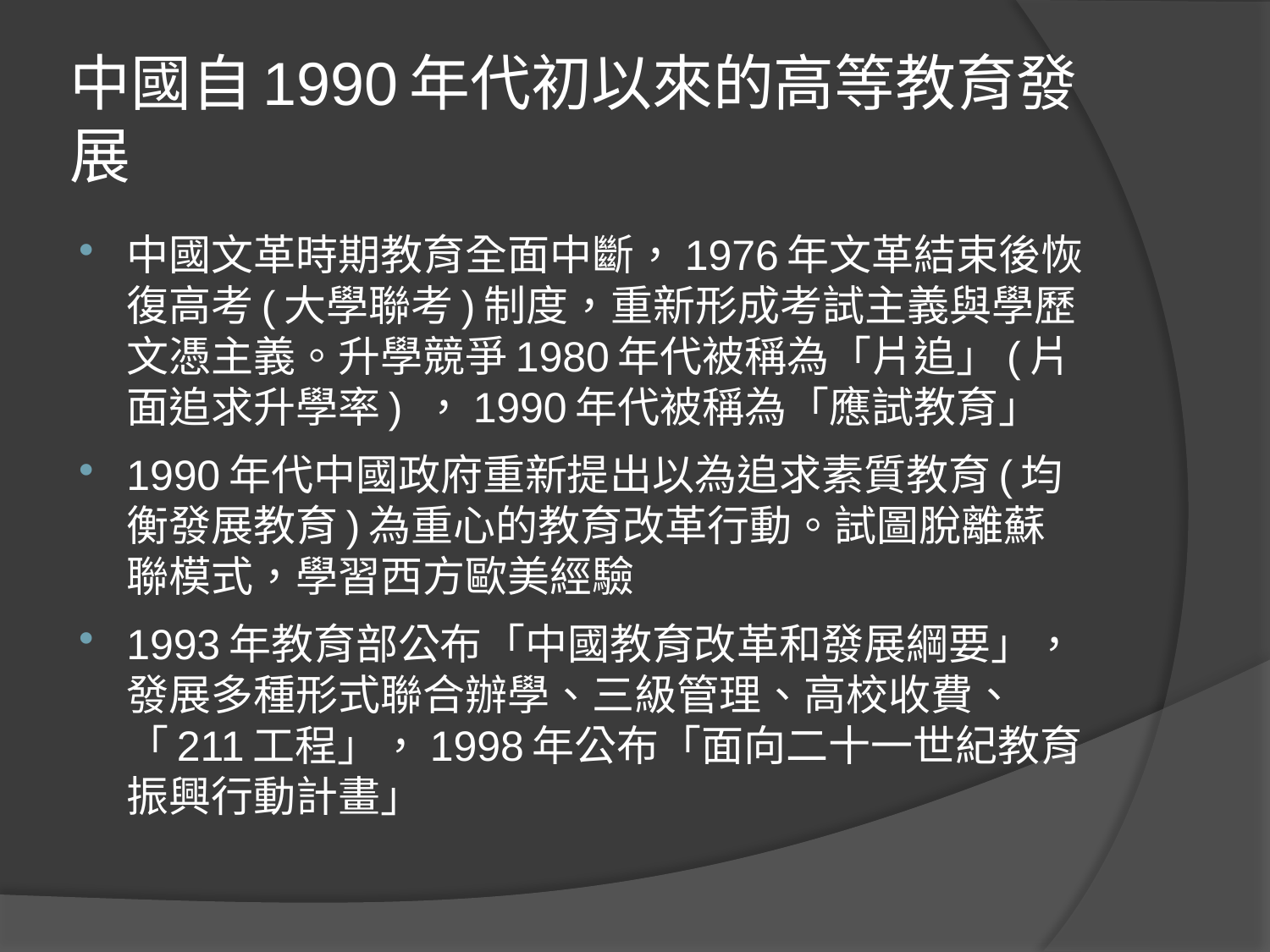

# 中國自1990年代初以來的高等教育發展
中國文革時期教育全面中斷，1976年文革結束後恢復高考(大學聯考)制度，重新形成考試主義與學歷文憑主義。升學競爭1980年代被稱為「片追」(片面追求升學率) ，1990年代被稱為「應試教育」
1990年代中國政府重新提出以為追求素質教育(均衡發展教育)為重心的教育改革行動。試圖脫離蘇聯模式，學習西方歐美經驗
1993年教育部公布「中國教育改革和發展綱要」，發展多種形式聯合辦學、三級管理、高校收費、「211工程」，1998年公布「面向二十一世紀教育振興行動計畫」